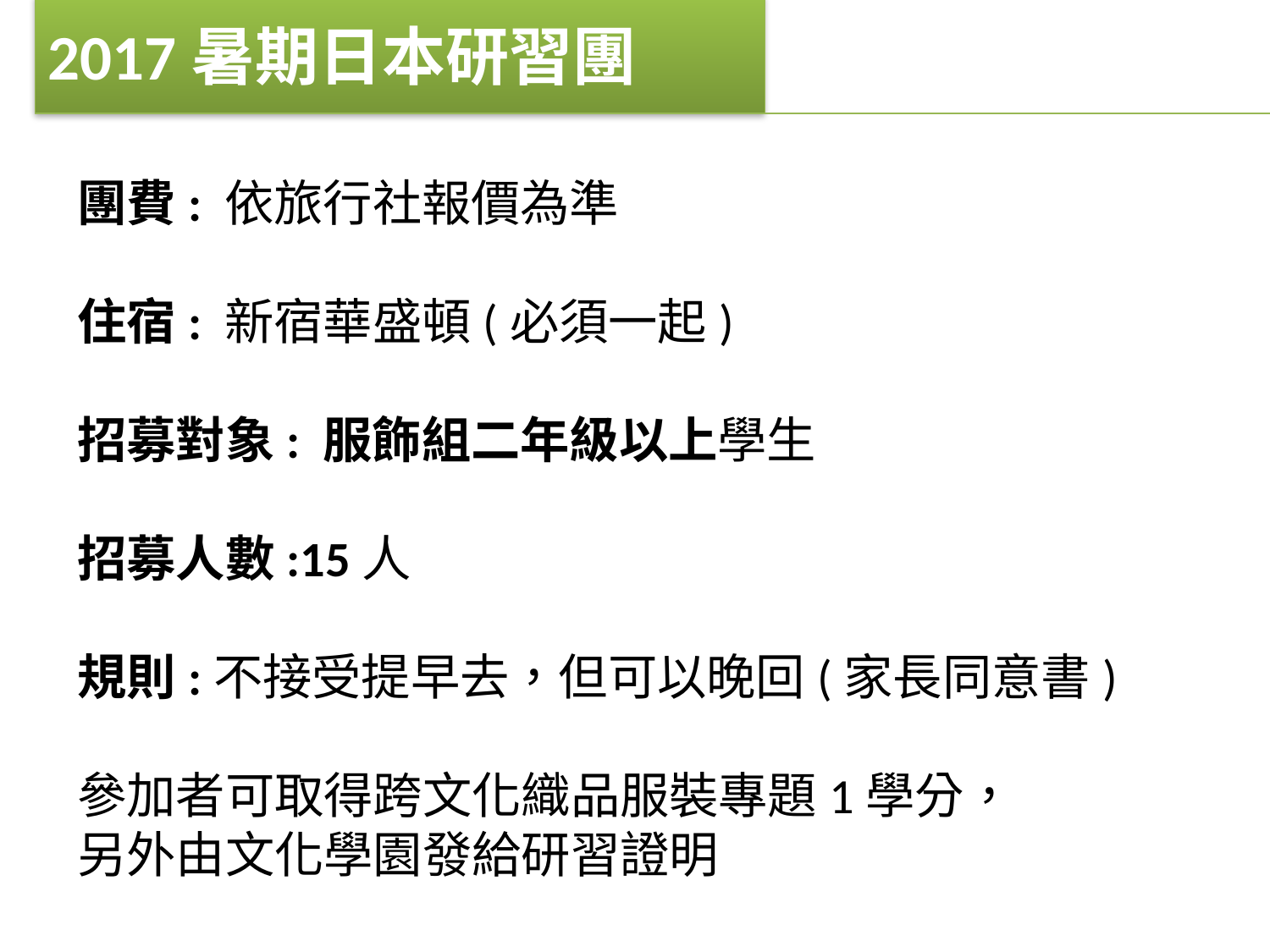

2017暑期日本研習團
團費: 依旅行社報價為準

住宿: 新宿華盛頓(必須一起)

招募對象: 服飾組二年級以上學生

招募人數:15人

規則:不接受提早去，但可以晚回(家長同意書)

參加者可取得跨文化織品服裝專題1學分，
另外由文化學園發給研習證明